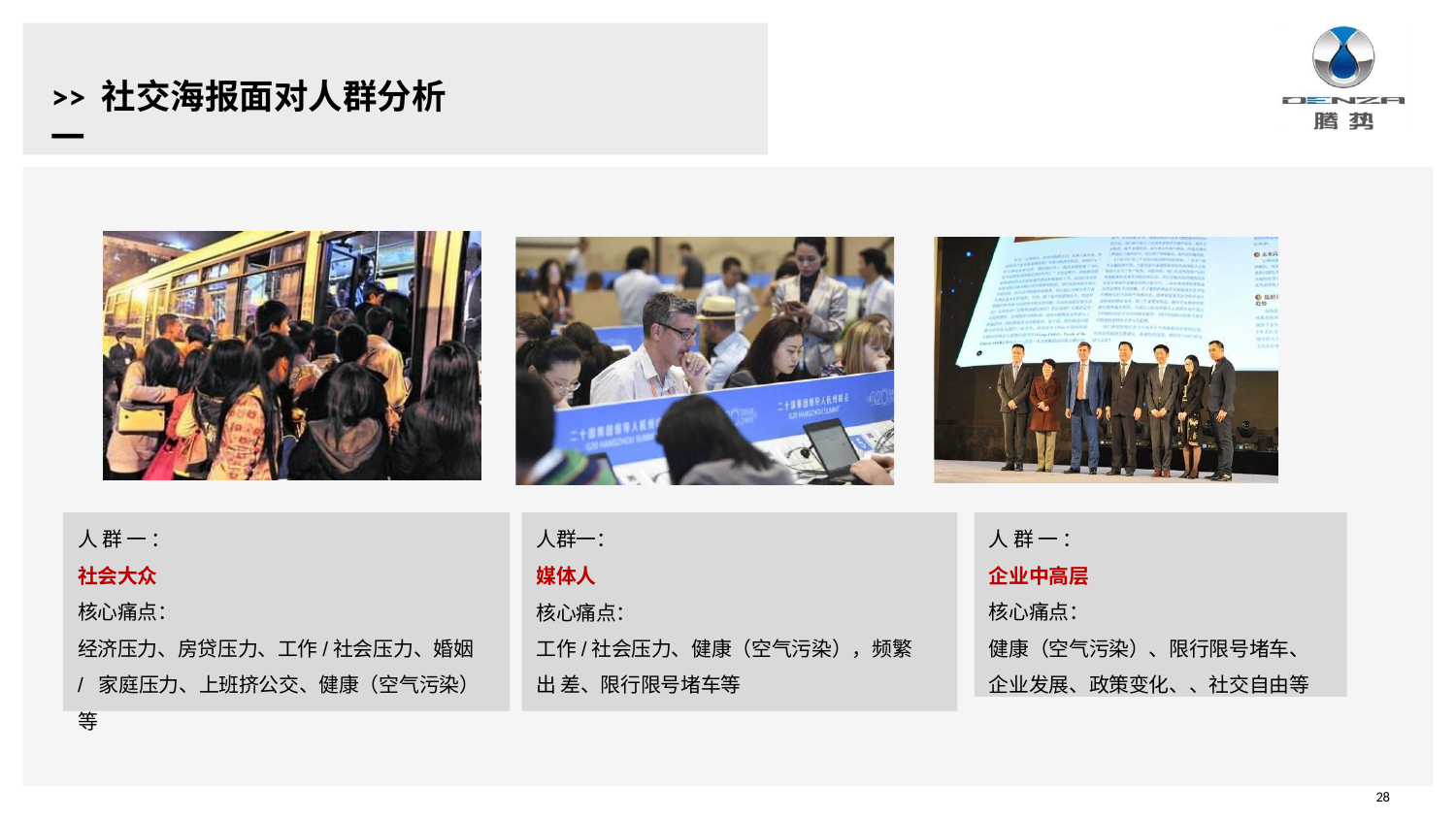

# >> 社交海报面对人群分析一

人 群 一 ：  企业中高层 核心痛点：
健康（空气污染）、限行限号堵车、 企业发展、政策变化、、社交自由等
人 群 一 ：  社会大众 核心痛点：
经济压力、房贷压力、工作/社会压力、婚姻/  家庭压力、上班挤公交、健康（空气污染）等
人群一：
媒体人
核心痛点：
工作/社会压力、健康（空气污染），频繁出 差、限行限号堵车等
28